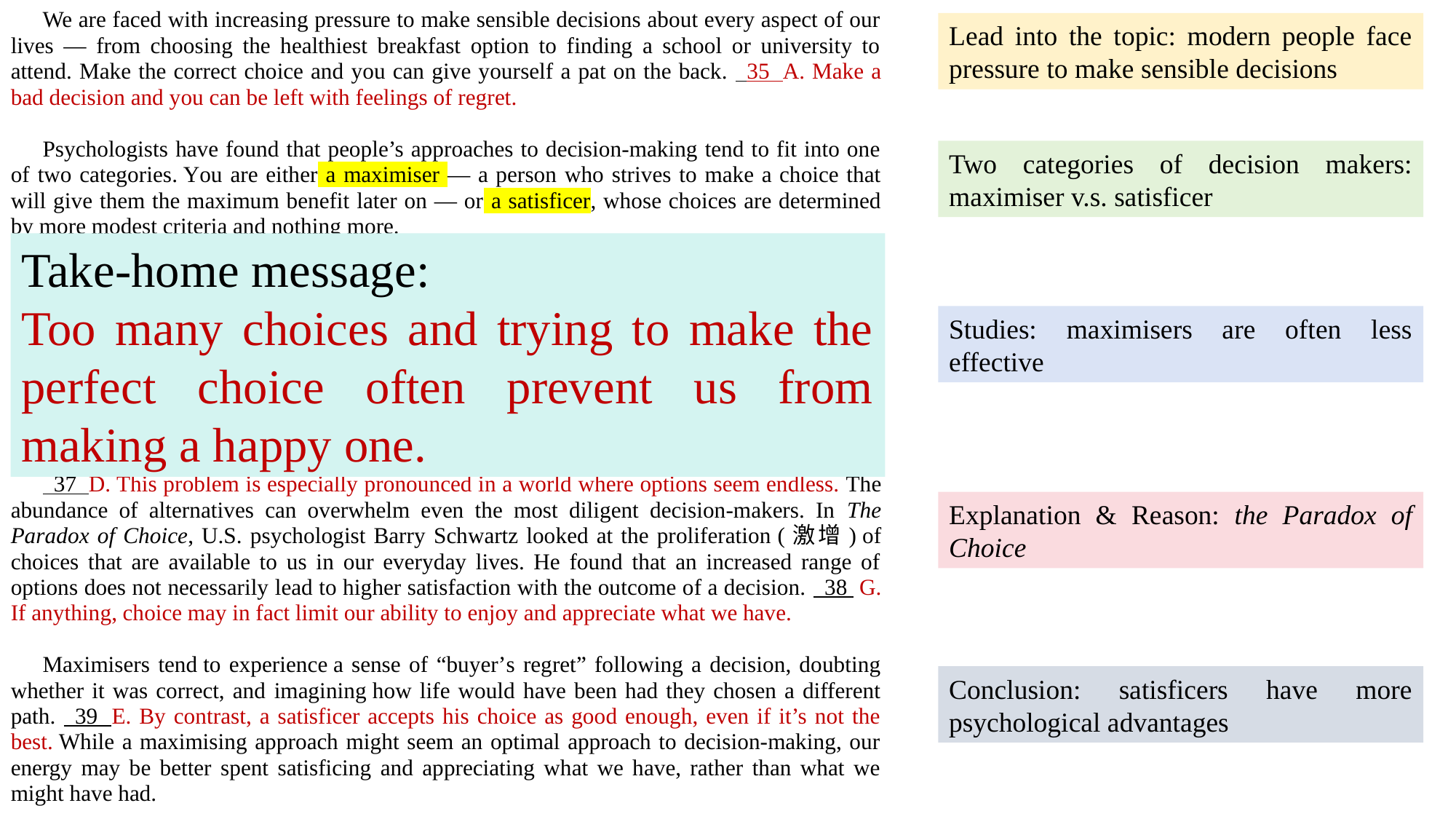

We are faced with increasing pressure to make sensible decisions about every aspect of our lives — from choosing the healthiest breakfast option to finding a school or university to attend. Make the correct choice and you can give yourself a pat on the back.   35  A. Make a bad decision and you can be left with feelings of regret.

Psychologists have found that people’s approaches to decision-making tend to fit into one of two categories. You are either a maximiser — a person who strives to make a choice that will give them the maximum benefit later on — or a satisficer, whose choices are determined by more modest criteria and nothing more.

Given that maximisers task themselves with making the most informed, intelligent decisions, we might expect that the outcome of their approach would be superior. This assumption, however, has been contradicted by numerous studies. Studies have found that maximisers are often less effective in a decision-making environment. They tend to exhaust all options in search of the perfect choice.   36  F. In other words, maximisers struggle to stop searching despite a good enough option. Setting unachievable goals may itself get in the way of making good decisions.

  37  D. This problem is especially pronounced in a world where options seem endless. The abundance of alternatives can overwhelm even the most diligent decision-makers. In The Paradox of Choice, U.S. psychologist Barry Schwartz looked at the proliferation (激增) of choices that are available to us in our everyday lives. He found that an increased range of options does not necessarily lead to higher satisfaction with the outcome of a decision.   38  G. If anything, choice may in fact limit our ability to enjoy and appreciate what we have.

Maximisers tend to experience a sense of “buyer’s regret” following a decision, doubting whether it was correct, and imagining how life would have been had they chosen a different path.   39  E. By contrast, a satisficer accepts his choice as good enough, even if it’s not the best. While a maximising approach might seem an optimal approach to decision-making, our energy may be better spent satisficing and appreciating what we have, rather than what we might have had.
Lead into the topic: modern people face pressure to make sensible decisions
Two categories of decision makers: maximiser v.s. satisficer
Take-home message:
Too many choices and trying to make the perfect choice often prevent us from making a happy one.
Studies: maximisers are often less effective
Explanation & Reason: the Paradox of Choice
Conclusion: satisficers have more psychological advantages